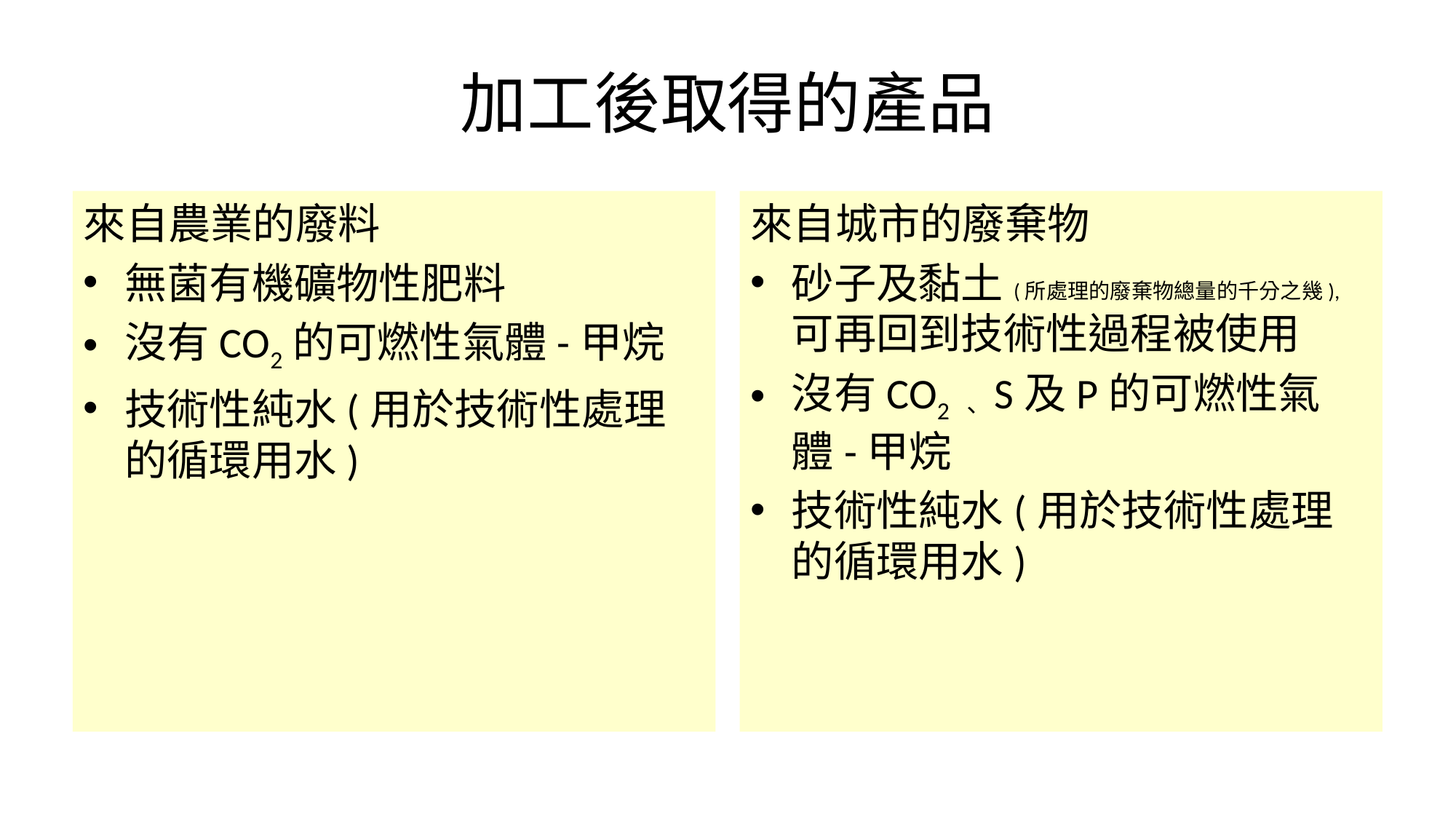

# 加工後取得的產品
來自農業的廢料
無菌有機礦物性肥料
沒有СО2的可燃性氣體-甲烷
技術性純水(用於技術性處理的循環用水)
來自城市的廢棄物
砂子及黏土(所處理的廢棄物總量的千分之幾), 可再回到技術性過程被使用
沒有СО2、S及P的可燃性氣體-甲烷
技術性純水(用於技術性處理的循環用水)